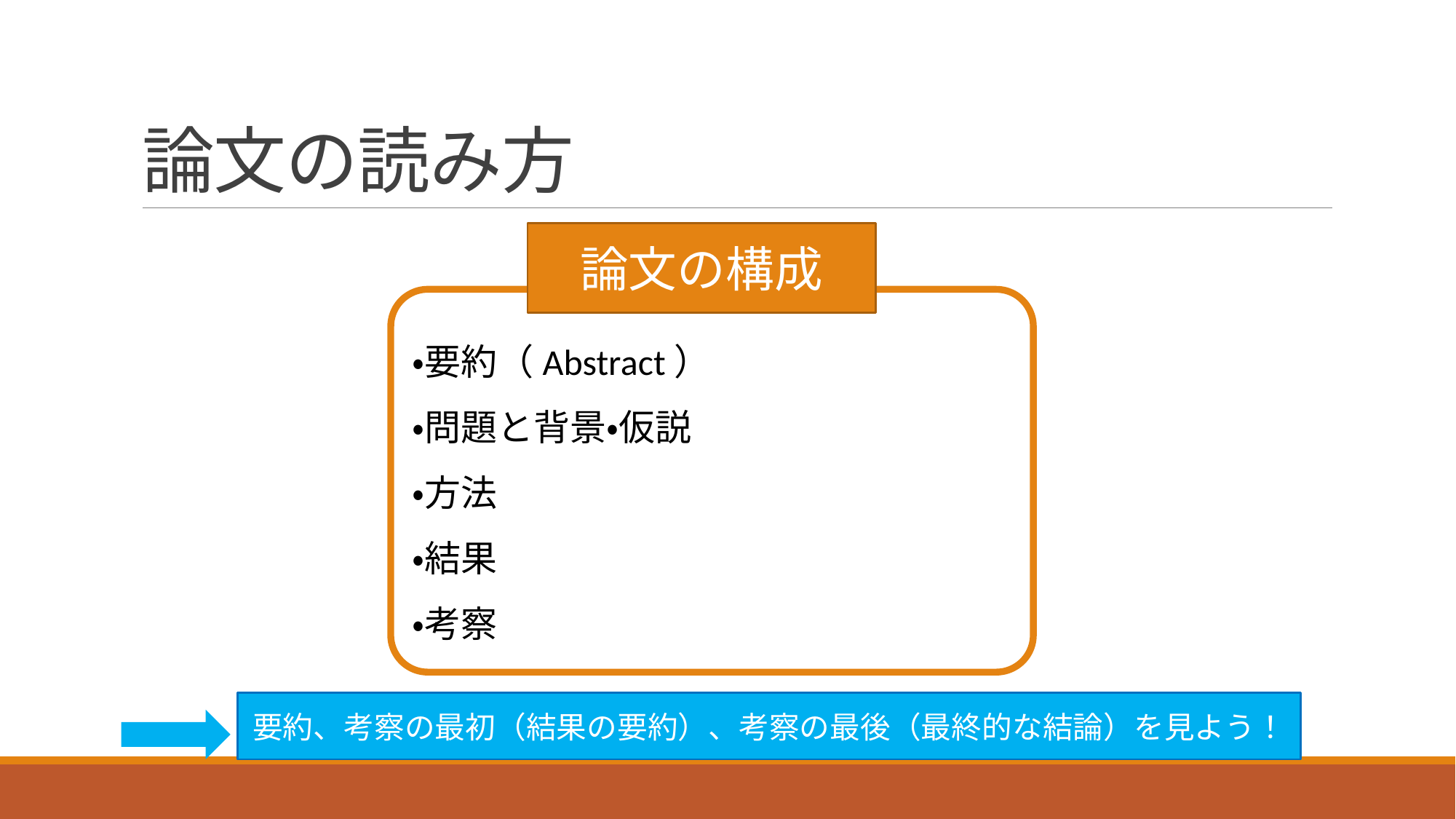

# 論文の読み方
論文の構成
・要約（Abstract）
・問題と背景・仮説
・方法
・結果
・考察
要約、考察の最初（結果の要約）、考察の最後（最終的な結論）を見よう！